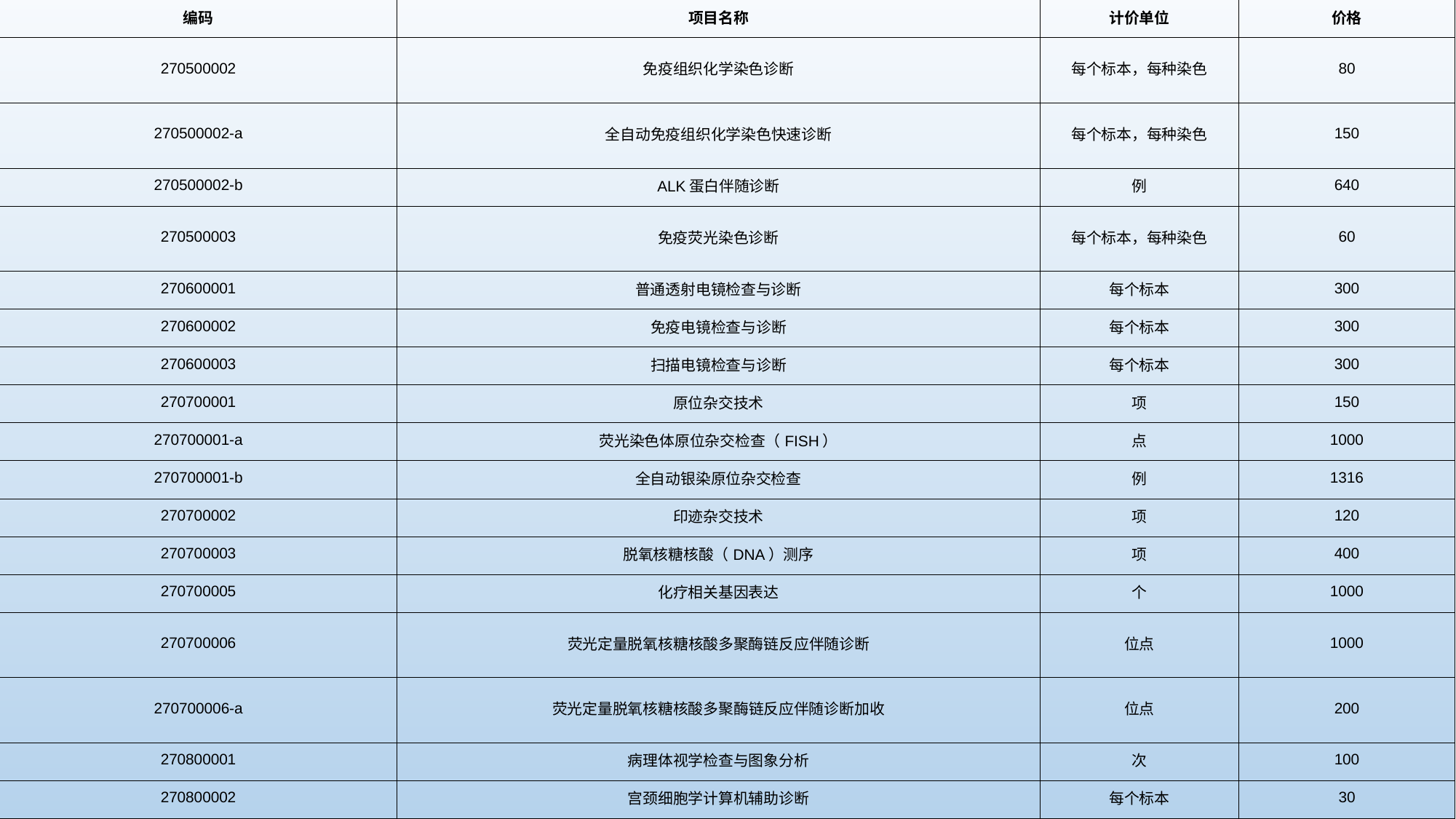

| 编码 | 项目名称 | 计价单位 | 价格 |
| --- | --- | --- | --- |
| 270500002 | 免疫组织化学染色诊断 | 每个标本，每种染色 | 80 |
| 270500002-a | 全自动免疫组织化学染色快速诊断 | 每个标本，每种染色 | 150 |
| 270500002-b | ALK蛋白伴随诊断 | 例 | 640 |
| 270500003 | 免疫荧光染色诊断 | 每个标本，每种染色 | 60 |
| 270600001 | 普通透射电镜检查与诊断 | 每个标本 | 300 |
| 270600002 | 免疫电镜检查与诊断 | 每个标本 | 300 |
| 270600003 | 扫描电镜检查与诊断 | 每个标本 | 300 |
| 270700001 | 原位杂交技术 | 项 | 150 |
| 270700001-a | 荧光染色体原位杂交检查（FISH） | 点 | 1000 |
| 270700001-b | 全自动银染原位杂交检查 | 例 | 1316 |
| 270700002 | 印迹杂交技术 | 项 | 120 |
| 270700003 | 脱氧核糖核酸（DNA）测序 | 项 | 400 |
| 270700005 | 化疗相关基因表达 | 个 | 1000 |
| 270700006 | 荧光定量脱氧核糖核酸多聚酶链反应伴随诊断 | 位点 | 1000 |
| 270700006-a | 荧光定量脱氧核糖核酸多聚酶链反应伴随诊断加收 | 位点 | 200 |
| 270800001 | 病理体视学检查与图象分析 | 次 | 100 |
| 270800002 | 宫颈细胞学计算机辅助诊断 | 每个标本 | 30 |